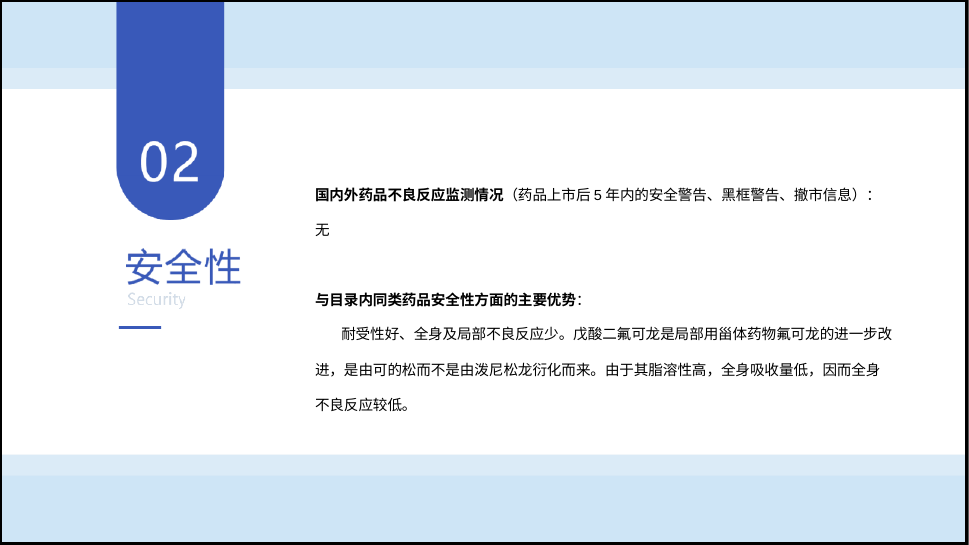

国内外药品不良反应监测情况（药品上市后5年内的安全警告、黑框警告、撤市信息）：无

与目录内同类药品安全性方面的主要优势：
       耐受性好、全身及局部不良反应少。戊酸二氟可龙是局部用甾体药物氟可龙的进一步改进，是由可的松而不是由泼尼松龙衍化而来。由于其脂溶性高，全身吸收量低，因而全身不良反应较低。